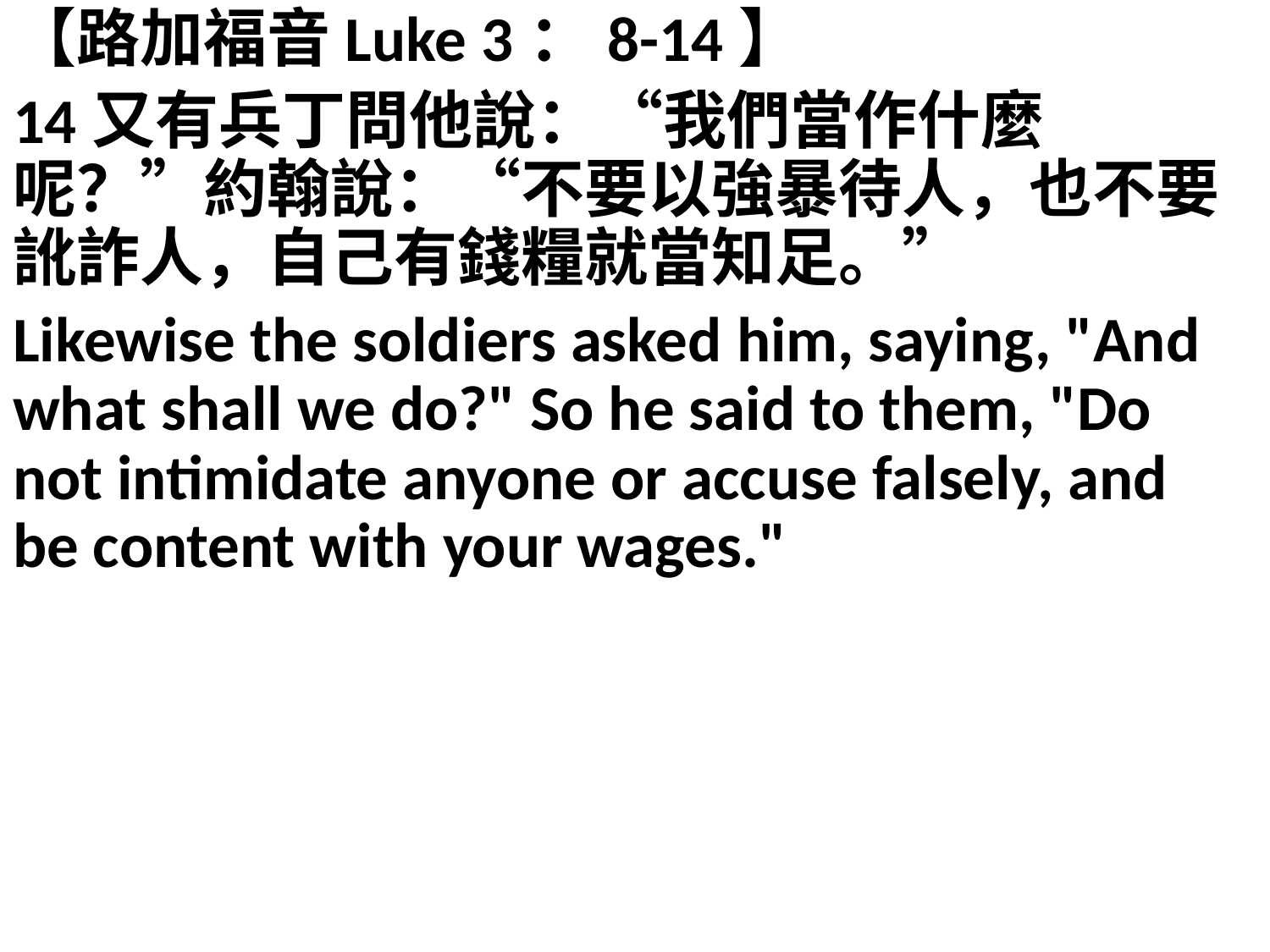

【路加福音Luke 3：8-14】
14又有兵丁問他說：“我們當作什麼呢？”約翰說：“不要以強暴待人，也不要訛詐人，自己有錢糧就當知足。”
Likewise the soldiers asked him, saying, "And what shall we do?" So he said to them, "Do not intimidate anyone or accuse falsely, and be content with your wages."